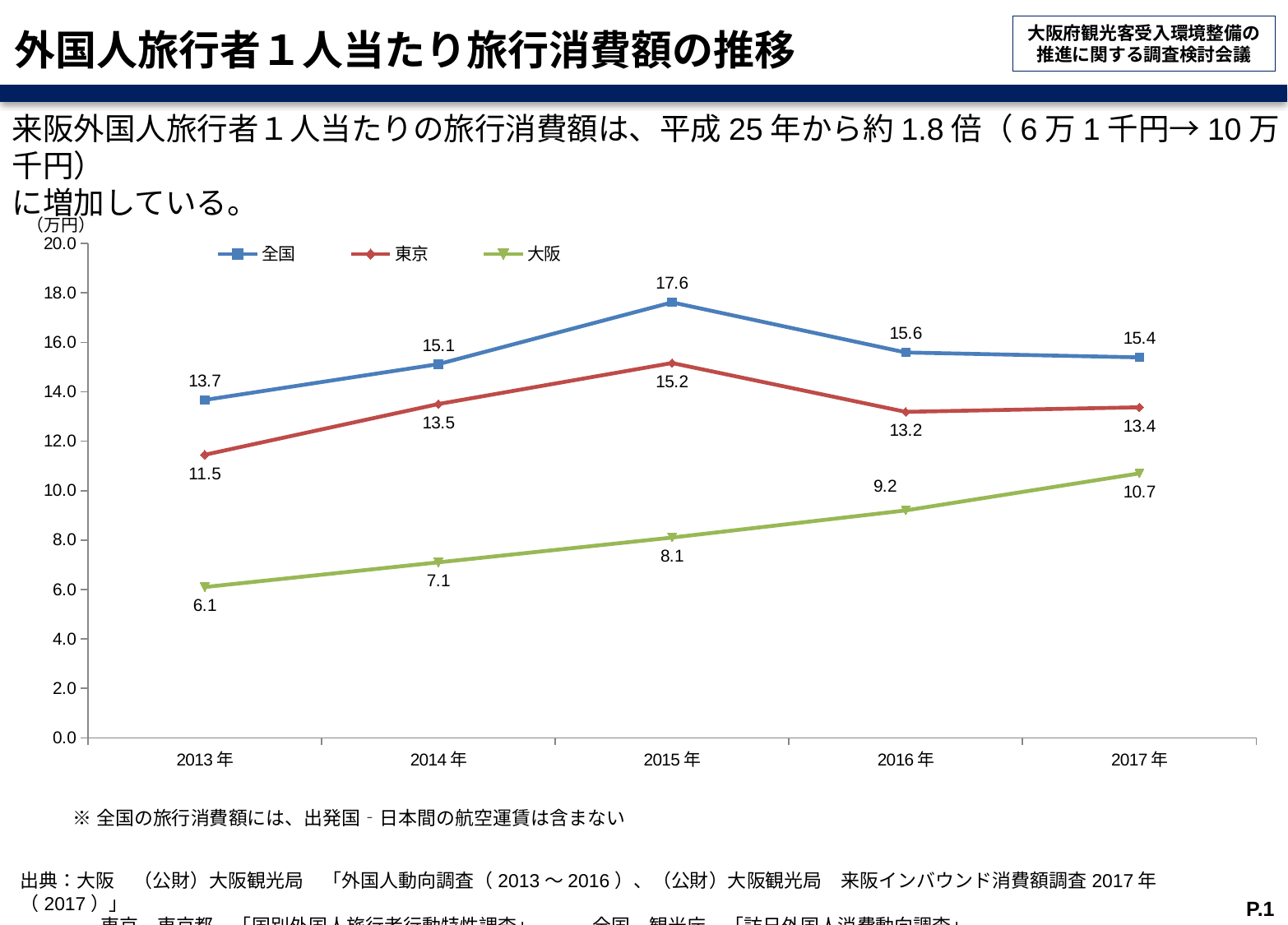

# 外国人旅行者１人当たり旅行消費額の推移
来阪外国人旅行者１人当たりの旅行消費額は、平成25年から約1.8倍（6万1千円→10万7千円）
に増加している。
（万円）

### Chart

| Category | 全国 | 東京 | 大阪 |
|---|---|---|---|
| 2013年 | 13.6693 | 11.4519 | 6.1 |
| 2014年 | 15.1174 | 13.5039 | 7.1 |
| 2015年 | 17.6167 | 15.1626 | 8.1 |
| 2016年 | 15.5896 | 13.1871 | 9.2 |
| 2017年 | 15.3921 | 13.3731 | 10.7 |
※全国の旅行消費額には、出発国‐日本間の航空運賃は含まない
出典：大阪　（公財）大阪観光局　「外国人動向調査（2013～2016）、（公財）大阪観光局　来阪インバウンド消費額調査2017年（2017）」
　　　　 東京　東京都　「国別外国人旅行者行動特性調査」　　　全国　観光庁　「訪日外国人消費動向調査」
P.1